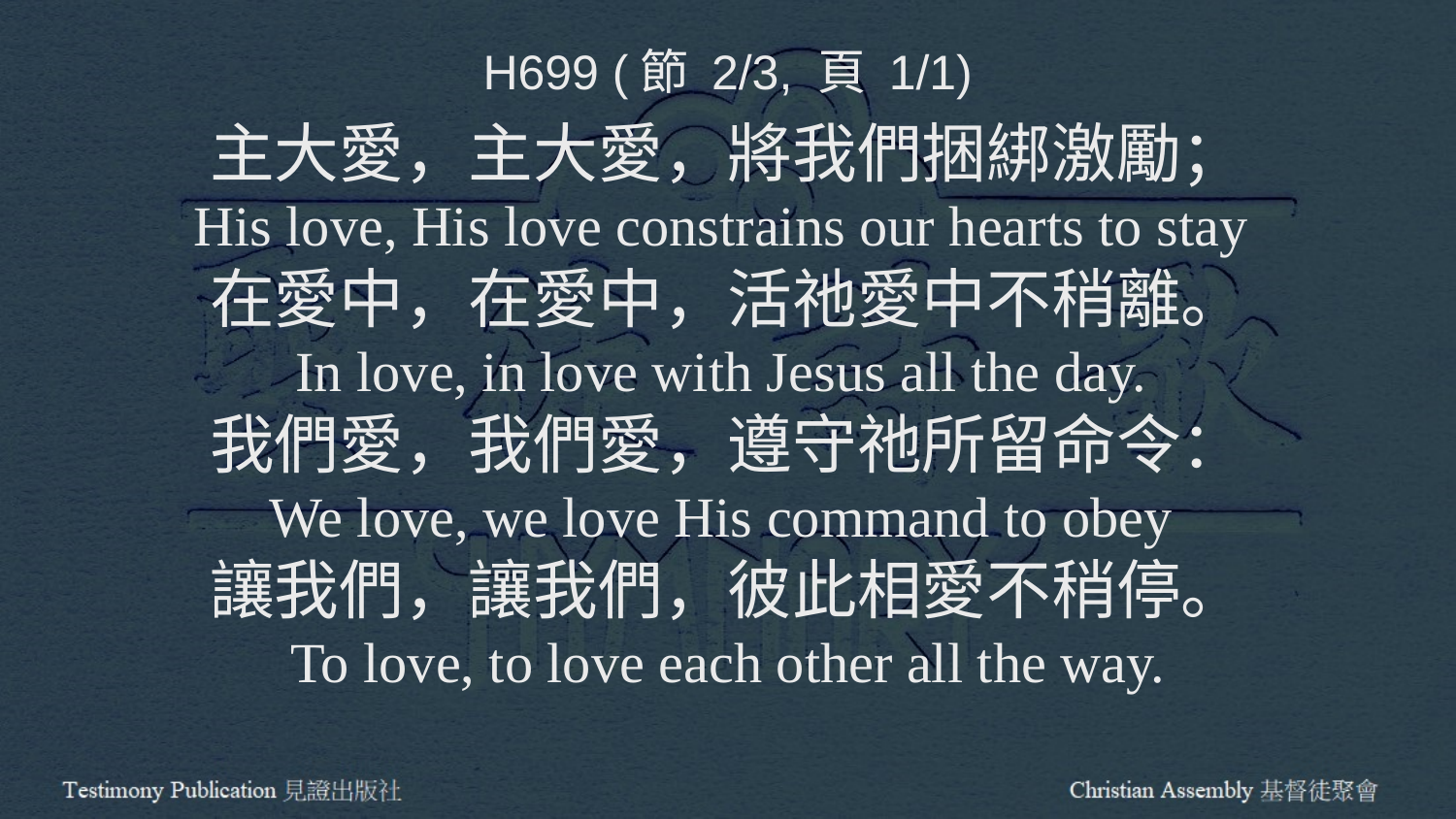

H699 (節 2/3, 頁 1/1)
主大愛，主大愛，將我們捆綁激勵；
His love, His love constrains our hearts to stay
在愛中，在愛中，活祂愛中不稍離。
In love, in love with Jesus all the day.
我們愛，我們愛，遵守祂所留命令：
We love, we love His command to obey
讓我們，讓我們，彼此相愛不稍停。
To love, to love each other all the way.